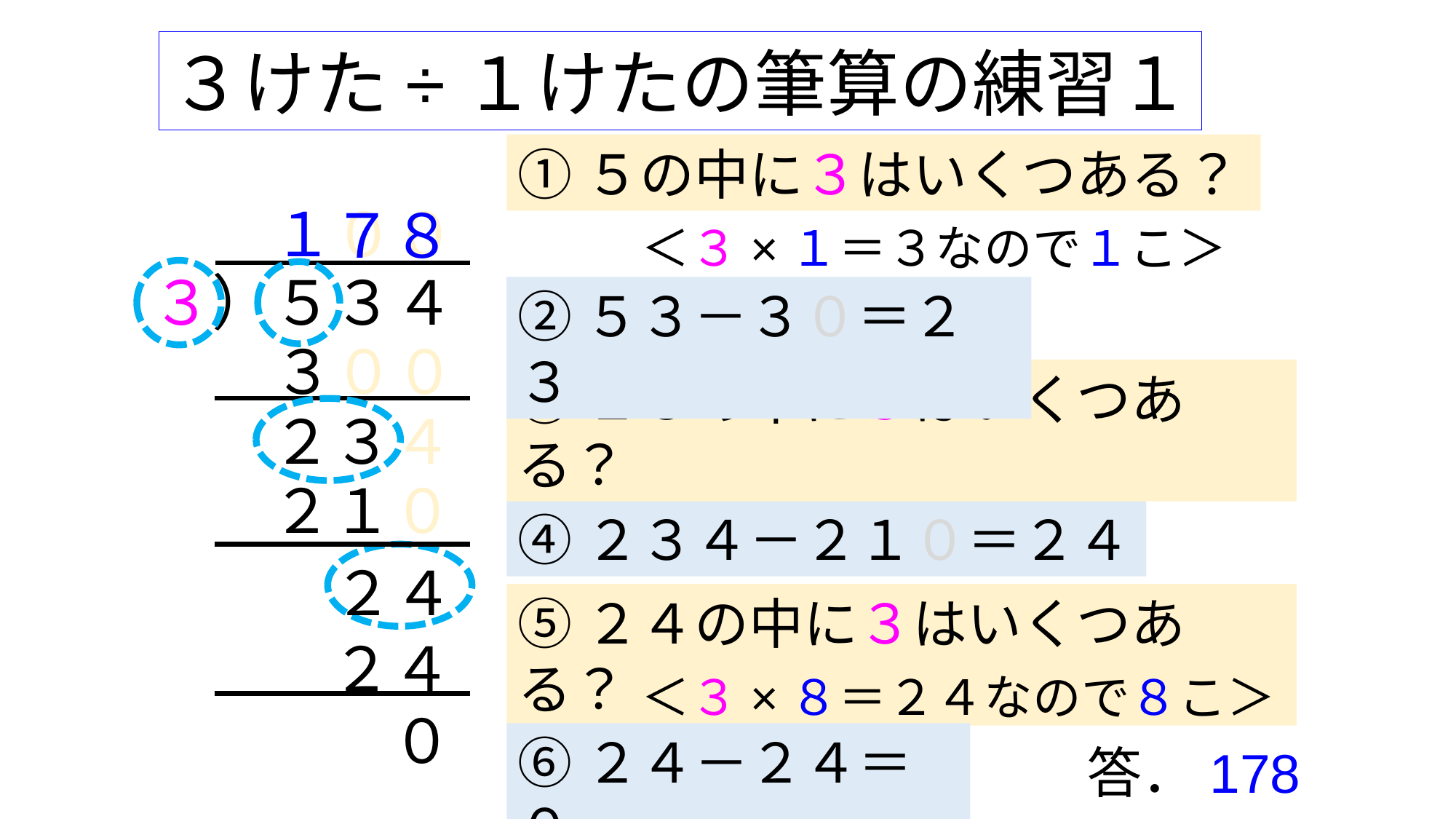

３けた÷１けたの筆算の練習１
①５の中に３はいくつある？
１００
７
８
＜３×１＝３なので１こ＞
３）５３４

②５３－３０＝２３
３００
③２３の中に３はいくつある？

２３４
＜３×７＝２１なので７こ＞
２１０
④２３４－２１０＝２４

２４
⑤２４の中に３はいくつある？
２４
＜３×８＝２４なので８こ＞
０
⑥２４－２４＝０
答．178